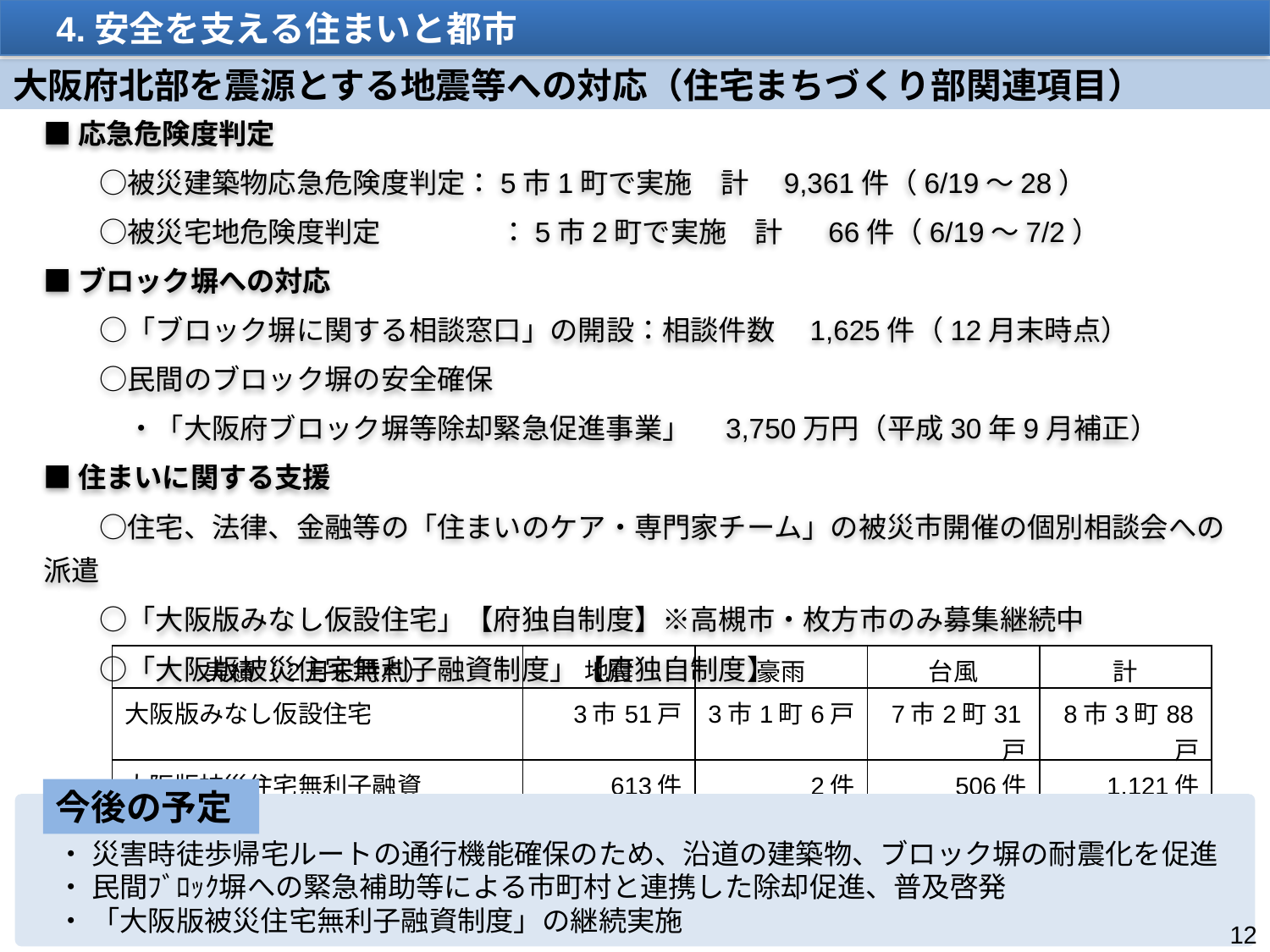

4.安全を支える住まいと都市
大阪府北部を震源とする地震等への対応（住宅まちづくり部関連項目）
■応急危険度判定
　　○被災建築物応急危険度判定：5市1町で実施　計　9,361件（6/19～28）
　　○被災宅地危険度判定　　　　 ：5市2町で実施　計      66件（6/19～7/2）
■ブロック塀への対応
　　○「ブロック塀に関する相談窓口」の開設：相談件数　1,625件（12月末時点）
　　○民間のブロック塀の安全確保
　　　・「大阪府ブロック塀等除却緊急促進事業」　3,750万円（平成30年9月補正）
■住まいに関する支援
　　○住宅、法律、金融等の「住まいのケア・専門家チーム」の被災市開催の個別相談会への派遣
　　○「大阪版みなし仮設住宅」【府独自制度】※高槻市・枚方市のみ募集継続中
　　○「大阪版被災住宅無利子融資制度」【府独自制度】
| 実績（2月末時点） | 地震 | 豪雨 | 台風 | 計 |
| --- | --- | --- | --- | --- |
| 大阪版みなし仮設住宅 | 3市51戸 | 3市1町6戸 | 7市2町31戸 | 8市3町88戸 |
| 大阪版被災住宅無利子融資 | 613件 | 2件 | 506件 | 1,121件 |
今後の予定

　・ 災害時徒歩帰宅ルートの通行機能確保のため、沿道の建築物、ブロック塀の耐震化を促進
　・ 民間ﾌﾞﾛｯｸ塀への緊急補助等による市町村と連携した除却促進、普及啓発
　・ 「大阪版被災住宅無利子融資制度」の継続実施

12